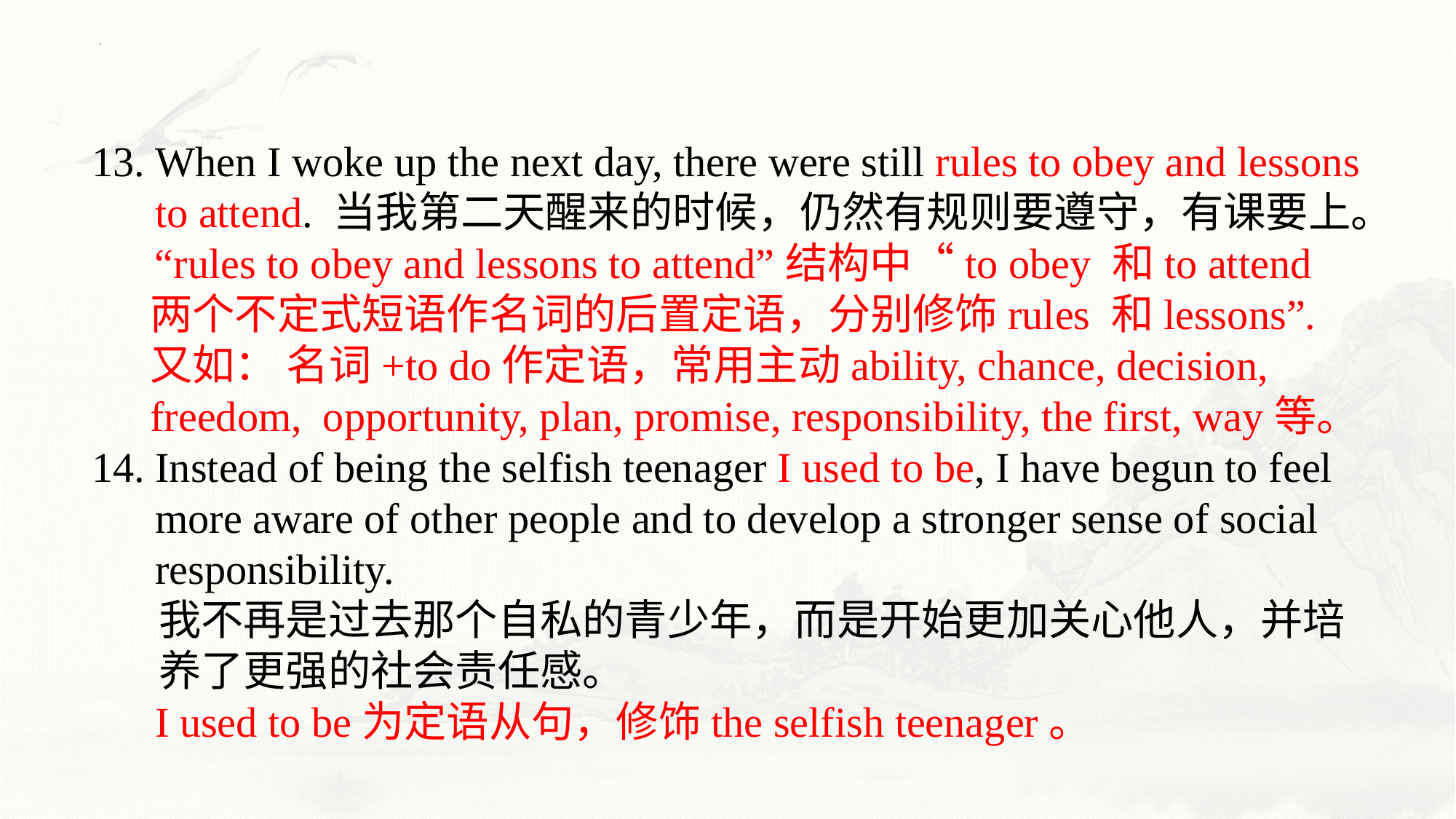

13. When I woke up the next day, there were still rules to obey and lessons
      to attend. 当我第二天醒来的时候，仍然有规则要遵守，有课要上。
      “rules to obey and lessons to attend”结构中“to obey 和to attend 两个不定式短语作名词的后置定语，分别修饰rules 和lessons”. 又如： 名词+to do作定语，常用主动ability, chance, decision,  freedom,  opportunity, plan, promise, responsibility, the first, way等。
14. Instead of being the selfish teenager I used to be, I have begun to feel
      more aware of other people and to develop a stronger sense of social
      responsibility.
      我不再是过去那个自私的青少年，而是开始更加关心他人，并培
      养了更强的社会责任感。
      I used to be为定语从句，修饰the selfish teenager。